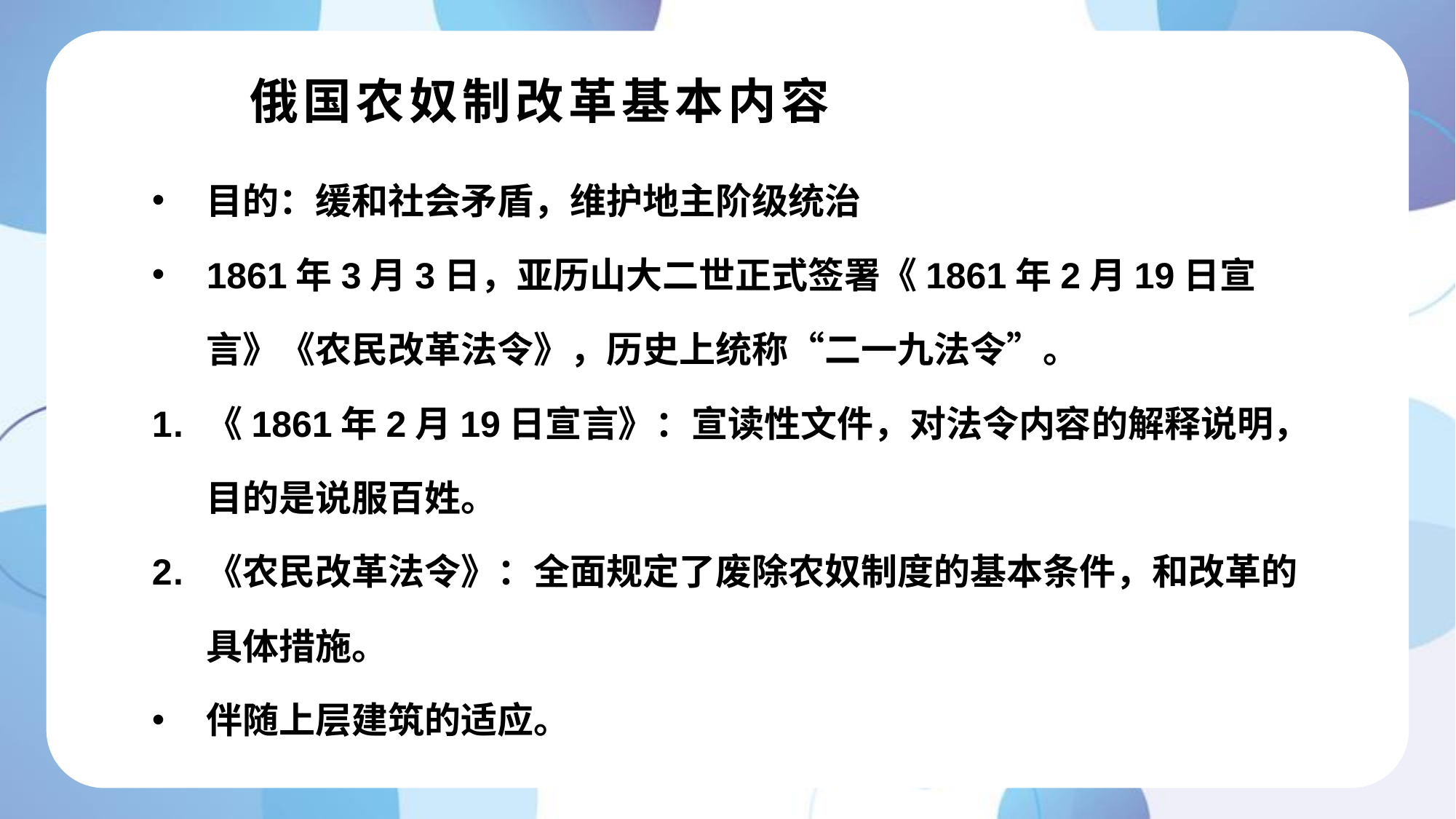

俄国农奴制改革基本内容
目的：缓和社会矛盾，维护地主阶级统治
1861年3月3日，亚历山大二世正式签署《1861年2月19日宣言》《农民改革法令》，历史上统称“二一九法令”。
《1861年2月19日宣言》：宣读性文件，对法令内容的解释说明，目的是说服百姓。
《农民改革法令》：全面规定了废除农奴制度的基本条件，和改革的具体措施。
伴随上层建筑的适应。